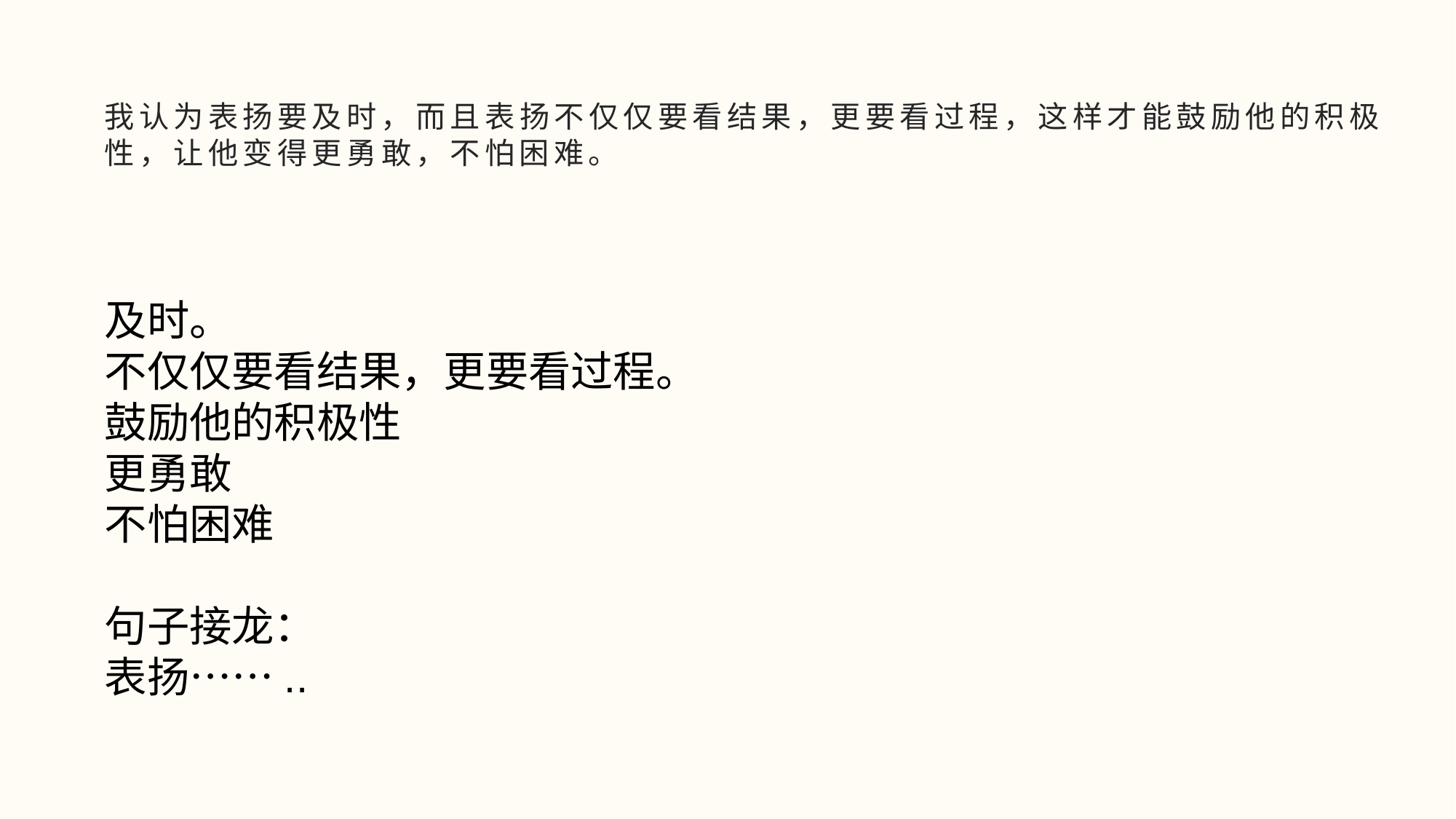

# 我认为表扬要及时，而且表扬不仅仅要看结果，更要看过程，这样才能鼓励他的积极性，让他变得更勇敢，不怕困难。
及时。
不仅仅要看结果，更要看过程。
鼓励他的积极性
更勇敢
不怕困难

句子接龙：
表扬……..